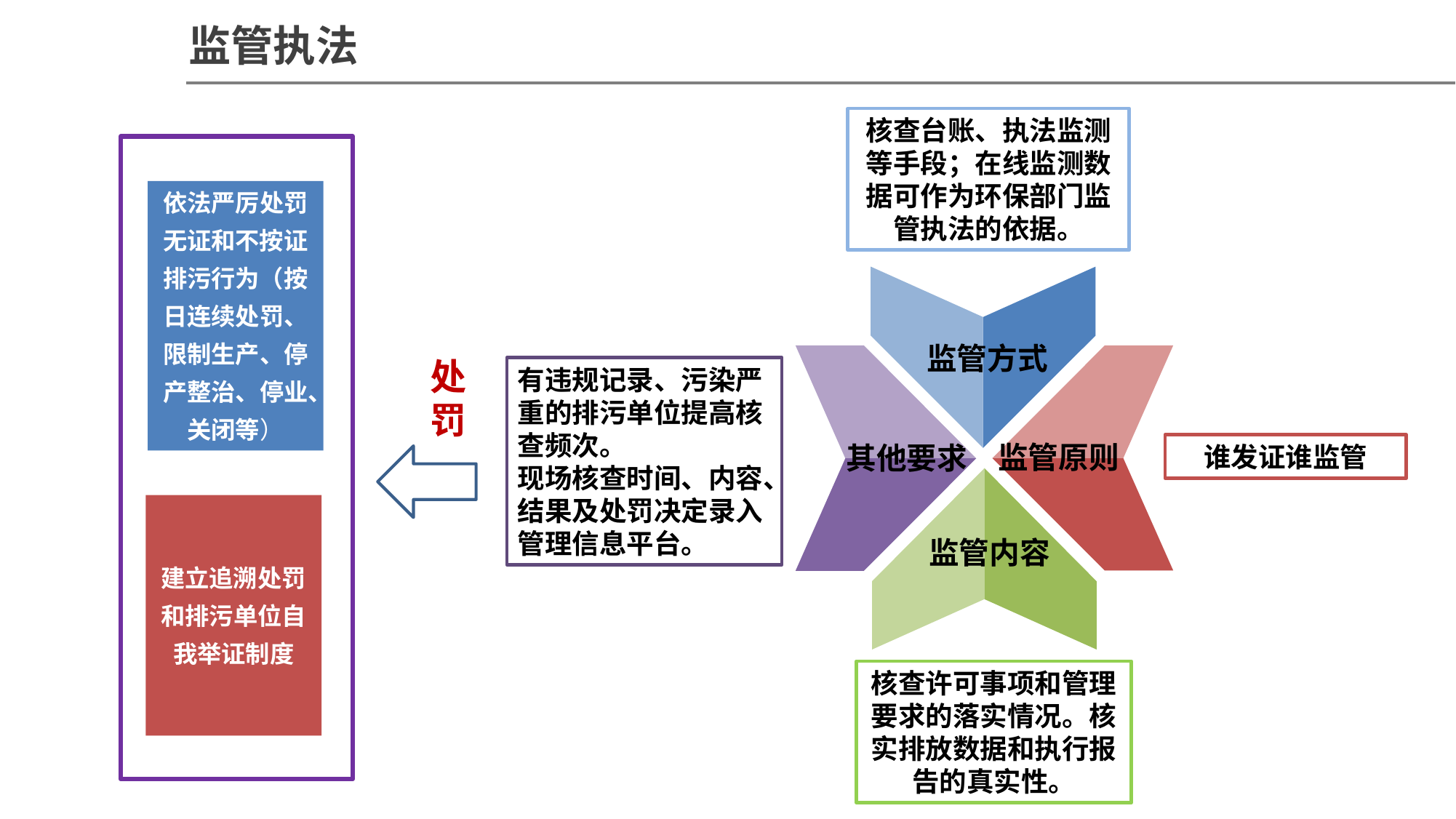

监管执法
核查台账、执法监测等手段；在线监测数据可作为环保部门监管执法的依据。

依法严厉处罚无证和不按证排污行为（按日连续处罚、限制生产、停产整治、停业、关闭等）

监管方式

处罚
有违规记录、污染严重的排污单位提高核查频次。
现场核查时间、内容、结果及处罚决定录入管理信息平台。
监管原则
其他要求
谁发证谁监管

建立追溯处罚和排污单位自我举证制度
监管内容
核查许可事项和管理要求的落实情况。核实排放数据和执行报告的真实性。